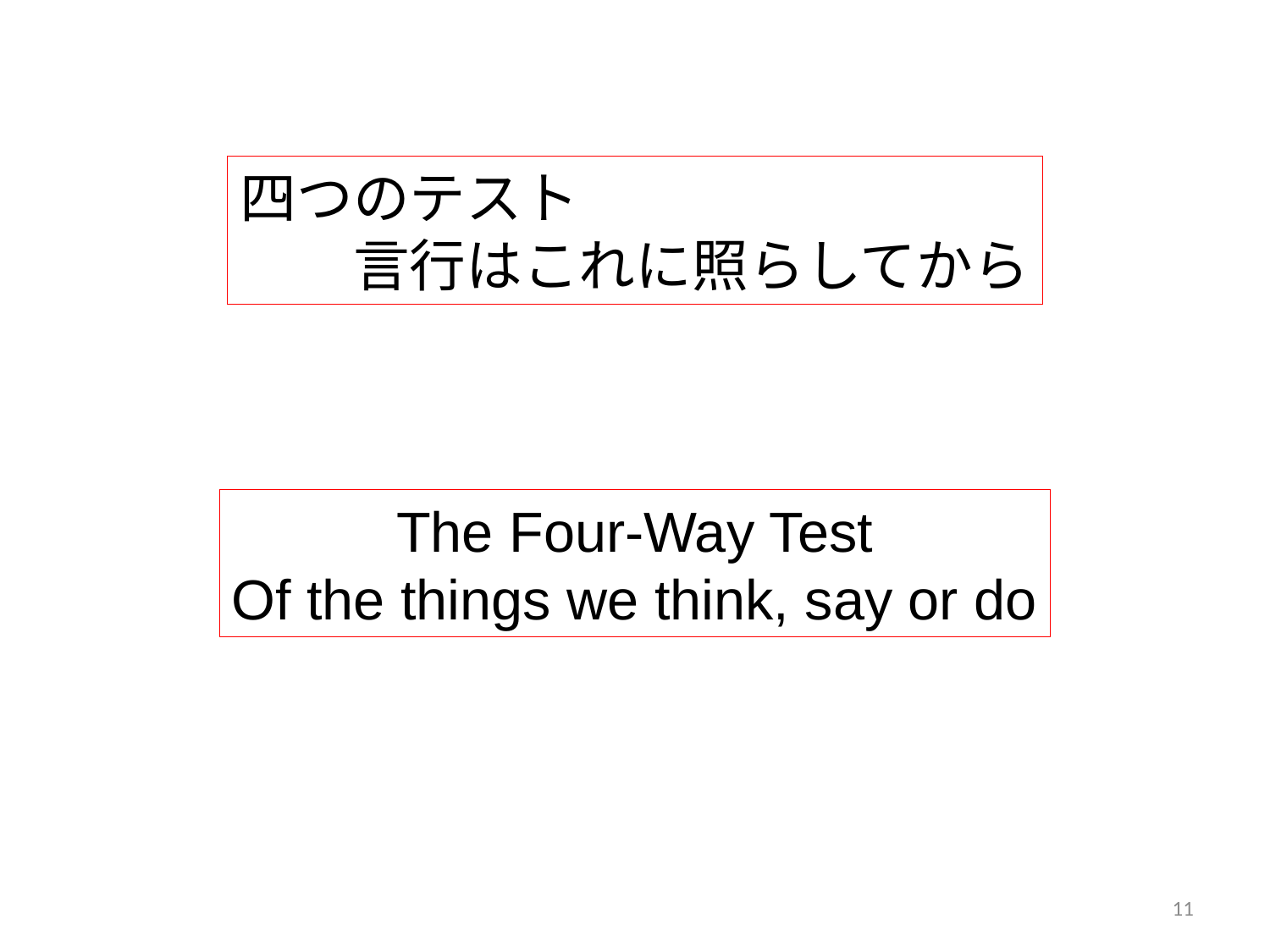

四つのテスト
　　言行はこれに照らしてから
The Four-Way Test
Of the things we think, say or do
11